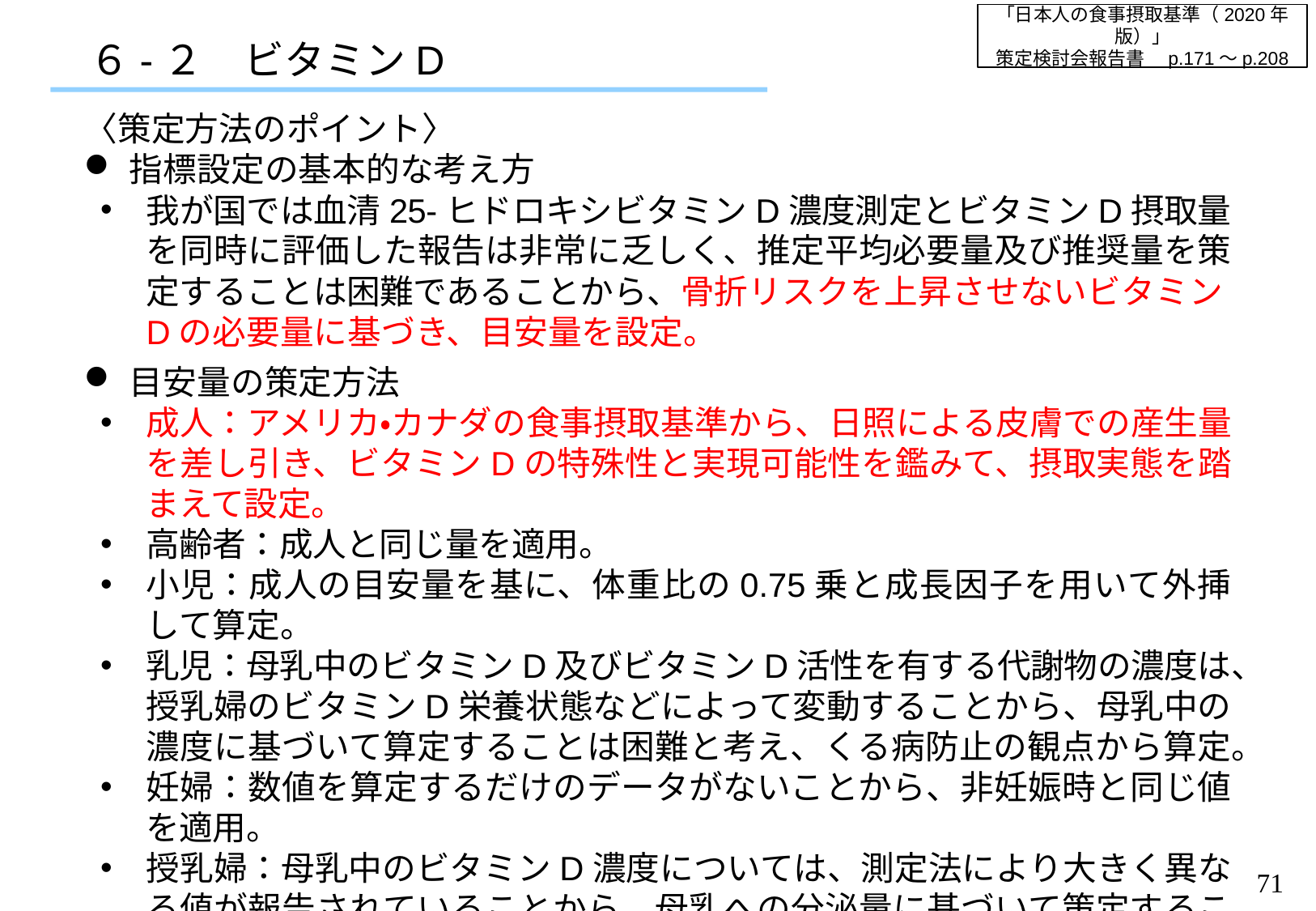

「日本人の食事摂取基準（2020年版）」
策定検討会報告書　p.171～p.208
６-２　ビタミンD

〈策定方法のポイント〉
指標設定の基本的な考え方
我が国では血清25-ヒドロキシビタミンD濃度測定とビタミンD摂取量を同時に評価した報告は非常に乏しく、推定平均必要量及び推奨量を策定することは困難であることから、骨折リスクを上昇させないビタミンDの必要量に基づき、目安量を設定。
目安量の策定方法
成人：アメリカ・カナダの食事摂取基準から、日照による皮膚での産生量を差し引き、ビタミンDの特殊性と実現可能性を鑑みて、摂取実態を踏まえて設定。
高齢者：成人と同じ量を適用。
小児：成人の目安量を基に、体重比の0.75乗と成長因子を用いて外挿して算定。
乳児：母乳中のビタミンD及びビタミンD活性を有する代謝物の濃度は、授乳婦のビタミンD栄養状態などによって変動することから、母乳中の濃度に基づいて算定することは困難と考え、くる病防止の観点から算定。
妊婦：数値を算定するだけのデータがないことから、非妊娠時と同じ値を適用。
授乳婦：母乳中のビタミンD濃度については、測定法により大きく異なる値が報告されていることから、母乳への分泌量に基づいて策定することは困難と考え、非授乳時と同じ値を適用。
71